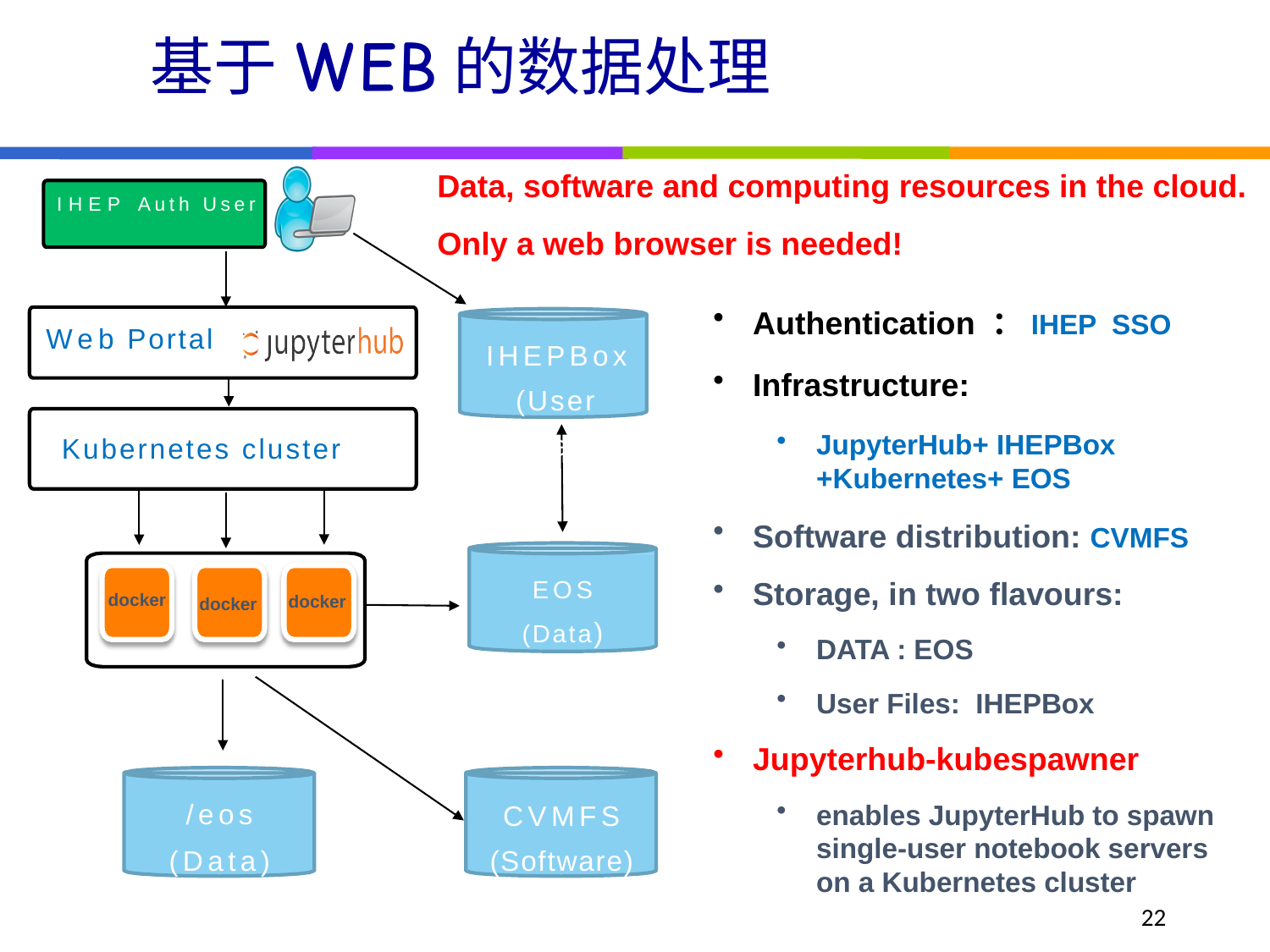

基于WEB的数据处理

IHEP Auth User

IHEPBox
(User Files)
Web Portal

Kubernetes cluster

EOS
(Data)

docker

/eos
(Data)

CVMFS
(Software)
Data, software and computing resources in the cloud.
Only a web browser is needed!
Authentication ：IHEP  SSO
Infrastructure:
JupyterHub+ IHEPBox +Kubernetes+ EOS
Software distribution: CVMFS
Storage, in two flavours:
DATA : EOS
User Files:  IHEPBox
Jupyterhub-kubespawner
enables JupyterHub to spawn single-user notebook servers on a Kubernetes cluster
docker
docker